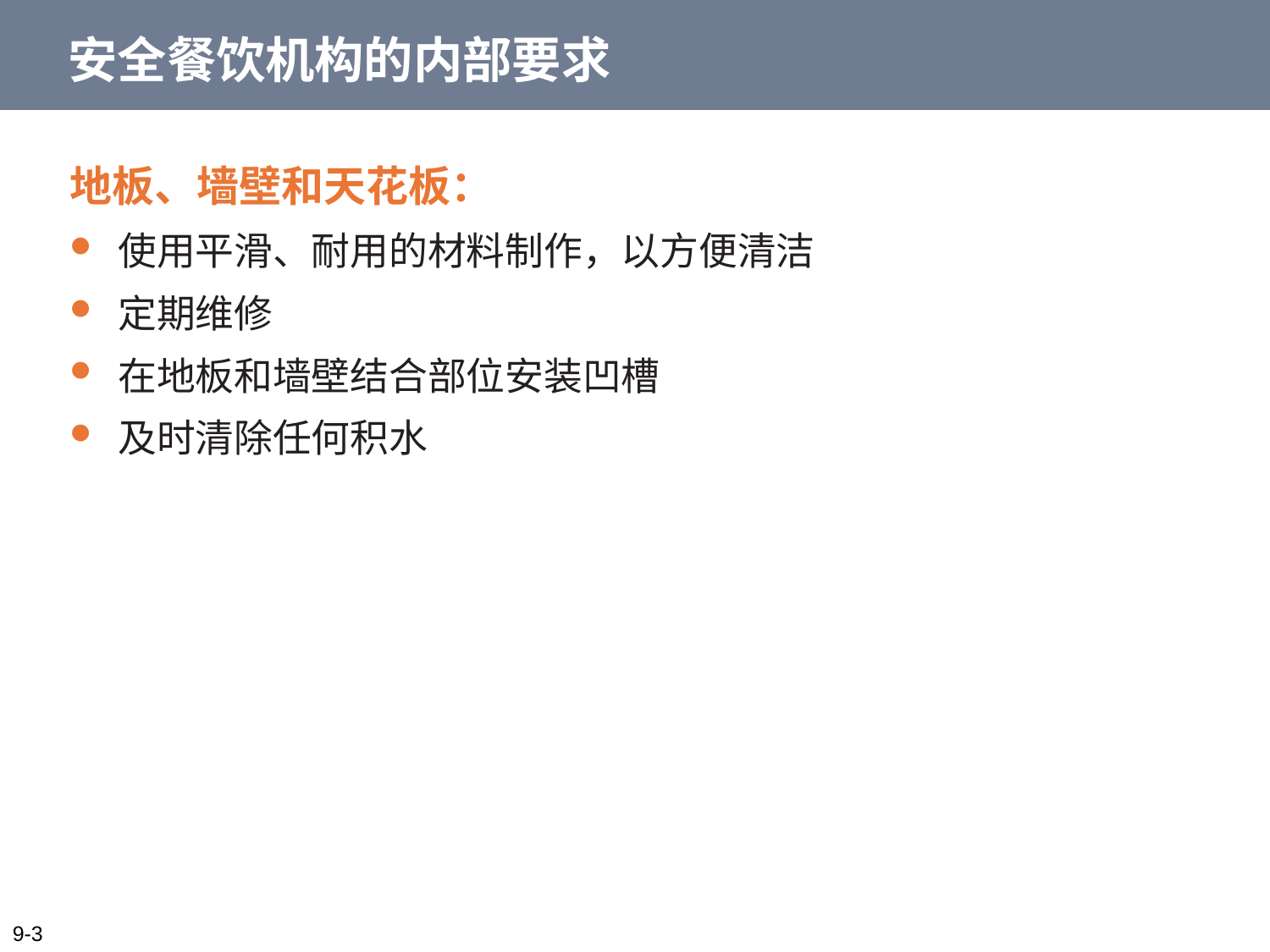

# 安全餐饮机构的内部要求
地板、墙壁和天花板：
使用平滑、耐用的材料制作，以方便清洁
定期维修
在地板和墙壁结合部位安装凹槽
及时清除任何积水
9-3